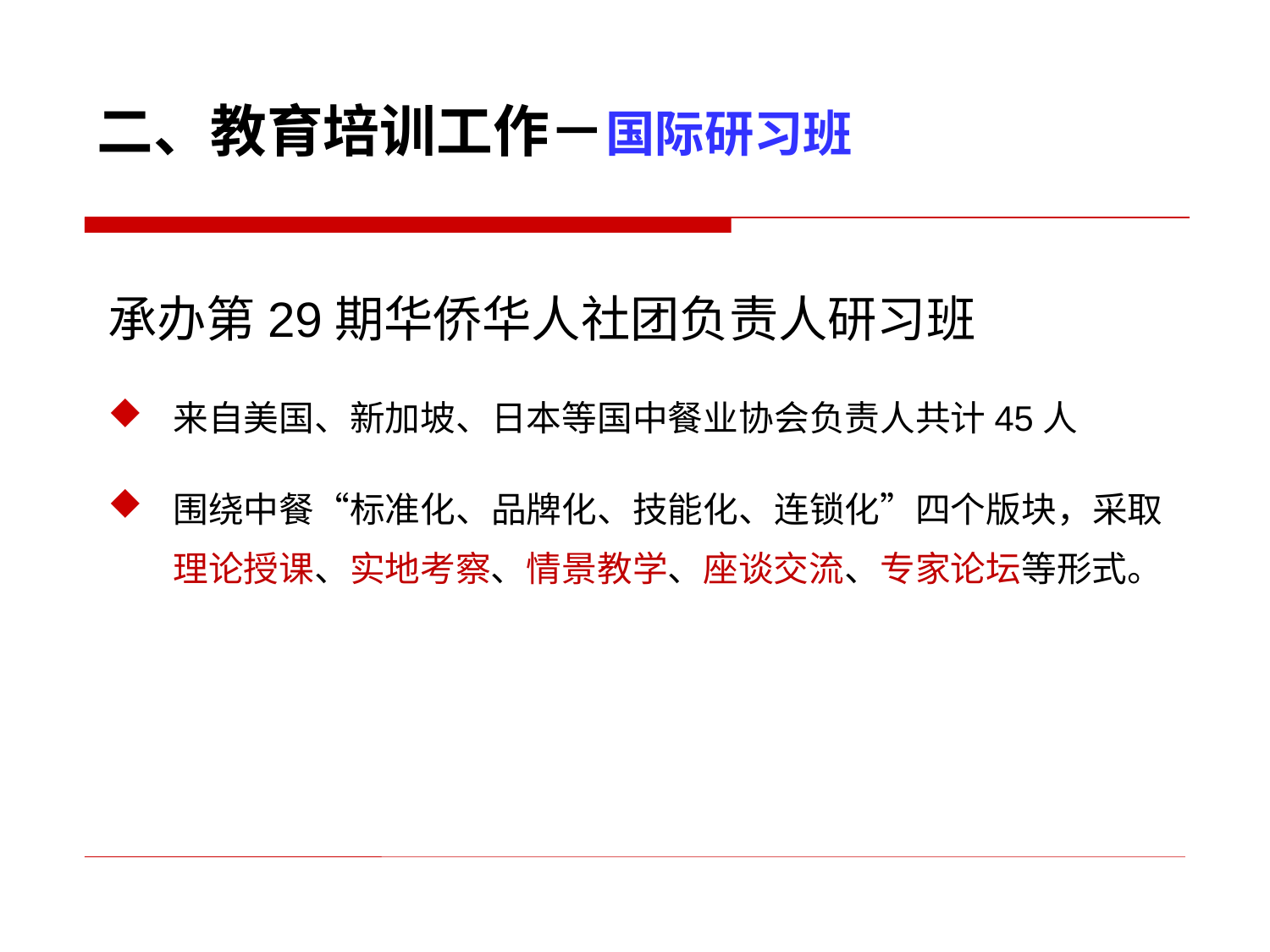

二、教育培训工作－国际研习班
承办第29期华侨华人社团负责人研习班
来自美国、新加坡、日本等国中餐业协会负责人共计45人
围绕中餐“标准化、品牌化、技能化、连锁化”四个版块，采取理论授课、实地考察、情景教学、座谈交流、专家论坛等形式。